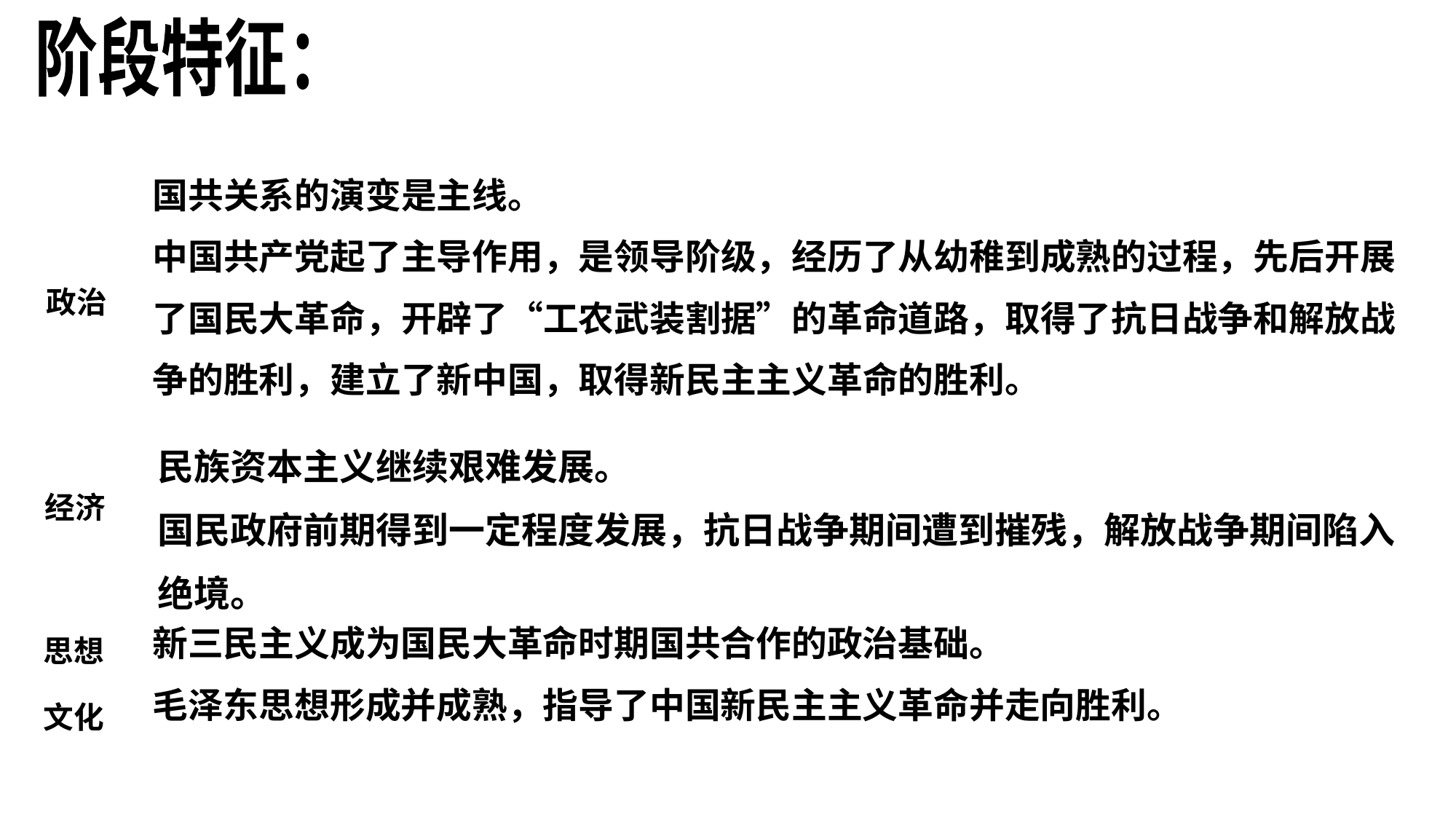

阶段特征：

|  | 国共关系的演变是主线。 中国共产党起了主导作用，是领导阶级，经历了从幼稚到成熟的过程，先后开展了国民大革命，开辟了“工农武装割据”的革命道路，取得了抗日战争和解放战争的胜利，建立了新中国，取得新民主主义革命的胜利。 |
| --- | --- |
| 政治 |  |
| 经济 | 民族资本主义继续艰难发展。 国民政府前期得到一定程度发展，抗日战争期间遭到摧残，解放战争期间陷入绝境。 |
| --- | --- |
| 思想 文化 | 新三民主义成为国民大革命时期国共合作的政治基础。 毛泽东思想形成并成熟，指导了中国新民主主义革命并走向胜利。 |
| --- | --- |